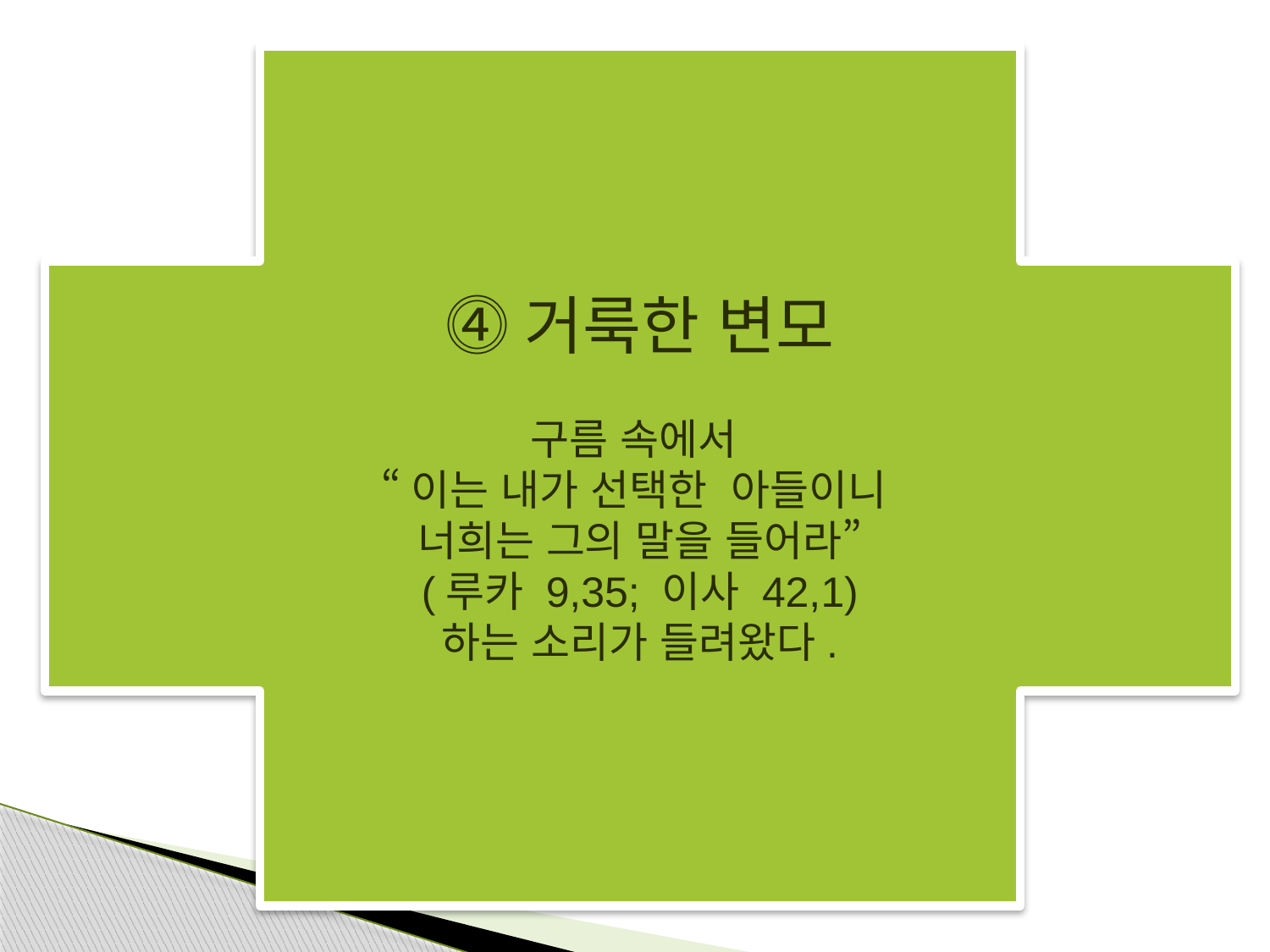

⓸거룩한 변모

구름 속에서
“이는 내가 선택한  아들이니
너희는 그의 말을 들어라”
(루카 9,35; 이사 42,1)
하는 소리가 들려왔다.